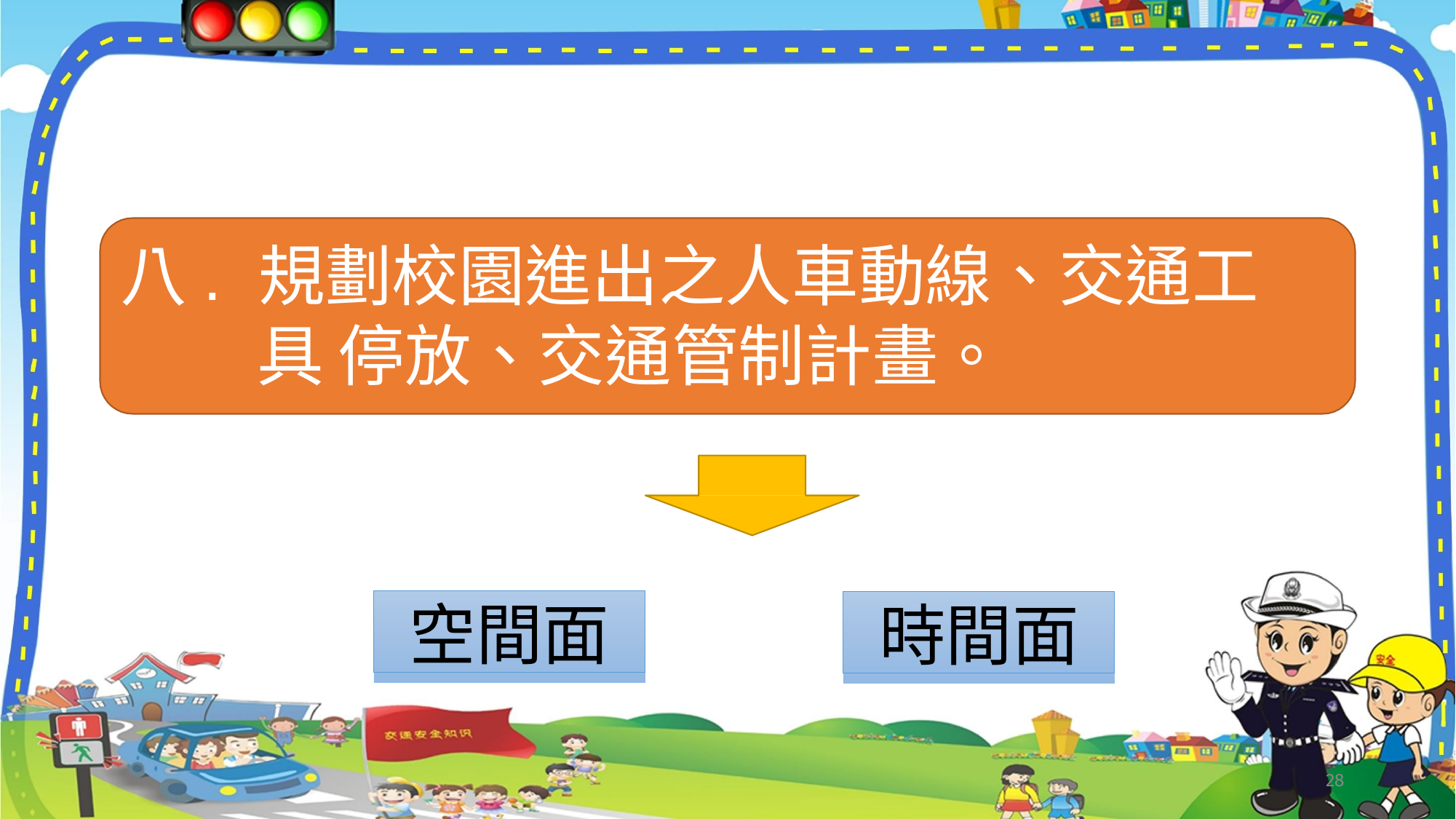

# 八. 規劃校園進出之人車動線、交通工具 停放、交通管制計畫。

空間面

時間面
28